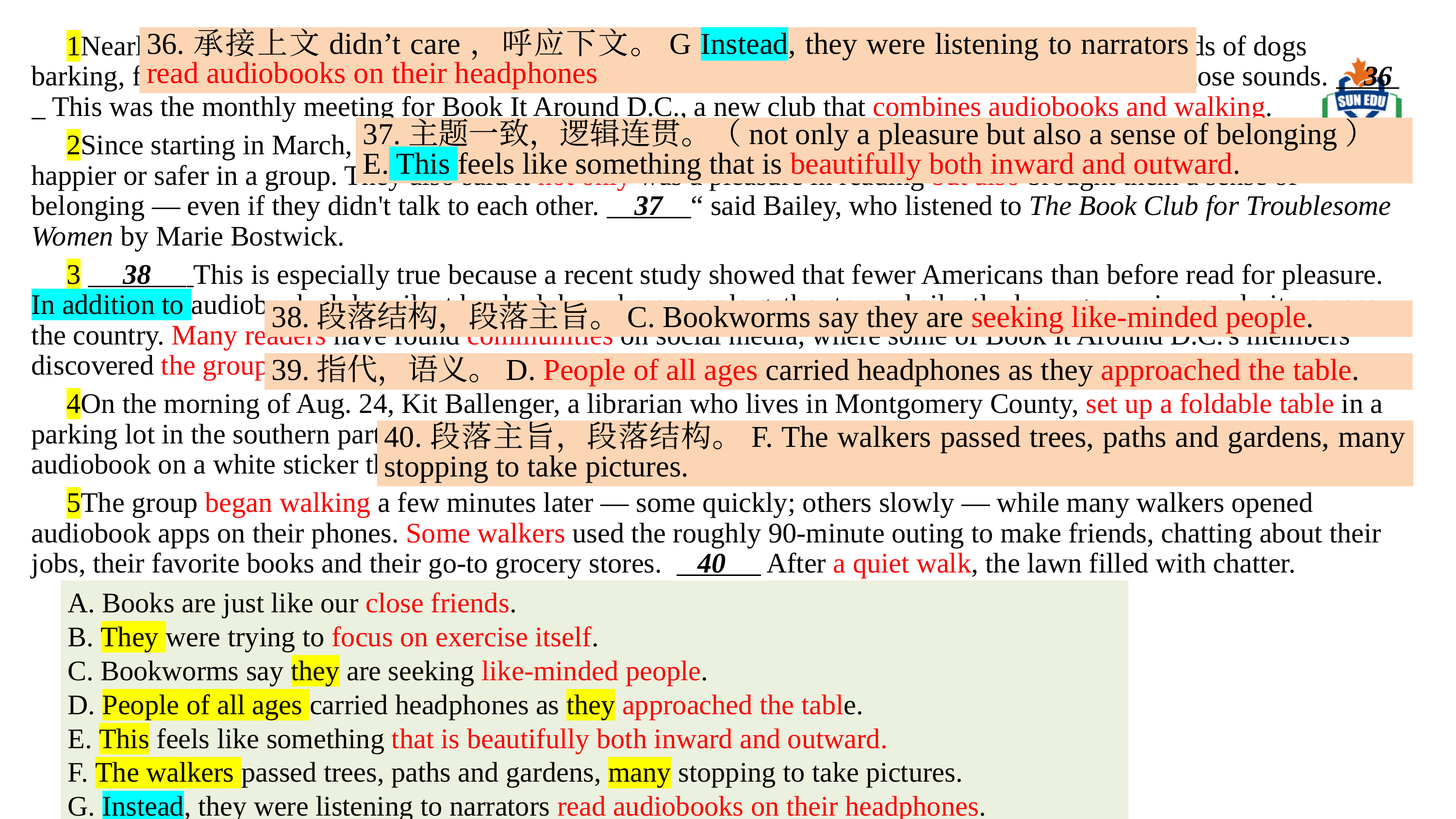

1Nearly 100 bookworms walked through the U.S. National Arboretum on Aug. 24, among the sounds of dogs barking, feet marching and police sirens ringing out from a distance. Many walkers didn't care about those sounds.     36     This was the monthly meeting for Book It Around D.C., a new club that combines audiobooks and walking.
     2Since starting in March, Book It Around D.C. has grown, bringing together audiobook listeners who said they felt happier or safer in a group. They also said it not only was a pleasure in reading but also brought them a sense of belonging — even if they didn't talk to each other.     37    “ said Bailey, who listened to The Book Club for Troublesome Women by Marie Bostwick.
     3      38      This is especially true because a recent study showed that fewer Americans than before read for pleasure. In addition to audiobook clubs, silent book clubs, where people gather to read silently, have grown in popularity across the country. Many readers have found communities on social media, where some of Book It Around D.C.'s members discovered the group through Instagram.
     4On the morning of Aug. 24, Kit Ballenger, a librarian who lives in Montgomery County, set up a foldable table in a parking lot in the southern part of the National Arboretum.      39      They each wrote their first name and current audiobook on a white sticker they stuck to the front of their shirts.
     5The group began walking a few minutes later — some quickly; others slowly — while many walkers opened audiobook apps on their phones. Some walkers used the roughly 90-minute outing to make friends, chatting about their jobs, their favorite books and their go-to grocery stores.     40      After a quiet walk, the lawn filled with chatter.
36.承接上文didn’t care，呼应下文。G Instead, they were listening to narrators read audiobooks on their headphones
37.主题一致，逻辑连贯。（not only a pleasure but also a sense of belonging）
E. This feels like something that is beautifully both inward and outward.
38.段落结构，段落主旨。C. Bookworms say they are seeking like-minded people.
39.指代，语义。D. People of all ages carried headphones as they approached the table.
40.段落主旨，段落结构。F. The walkers passed trees, paths and gardens, many stopping to take pictures.
A. Books are just like our close friends.
B. They were trying to focus on exercise itself.
C. Bookworms say they are seeking like-minded people.
D. People of all ages carried headphones as they approached the table.
E. This feels like something that is beautifully both inward and outward.
F. The walkers passed trees, paths and gardens, many stopping to take pictures.
G. Instead, they were listening to narrators read audiobooks on their headphones.